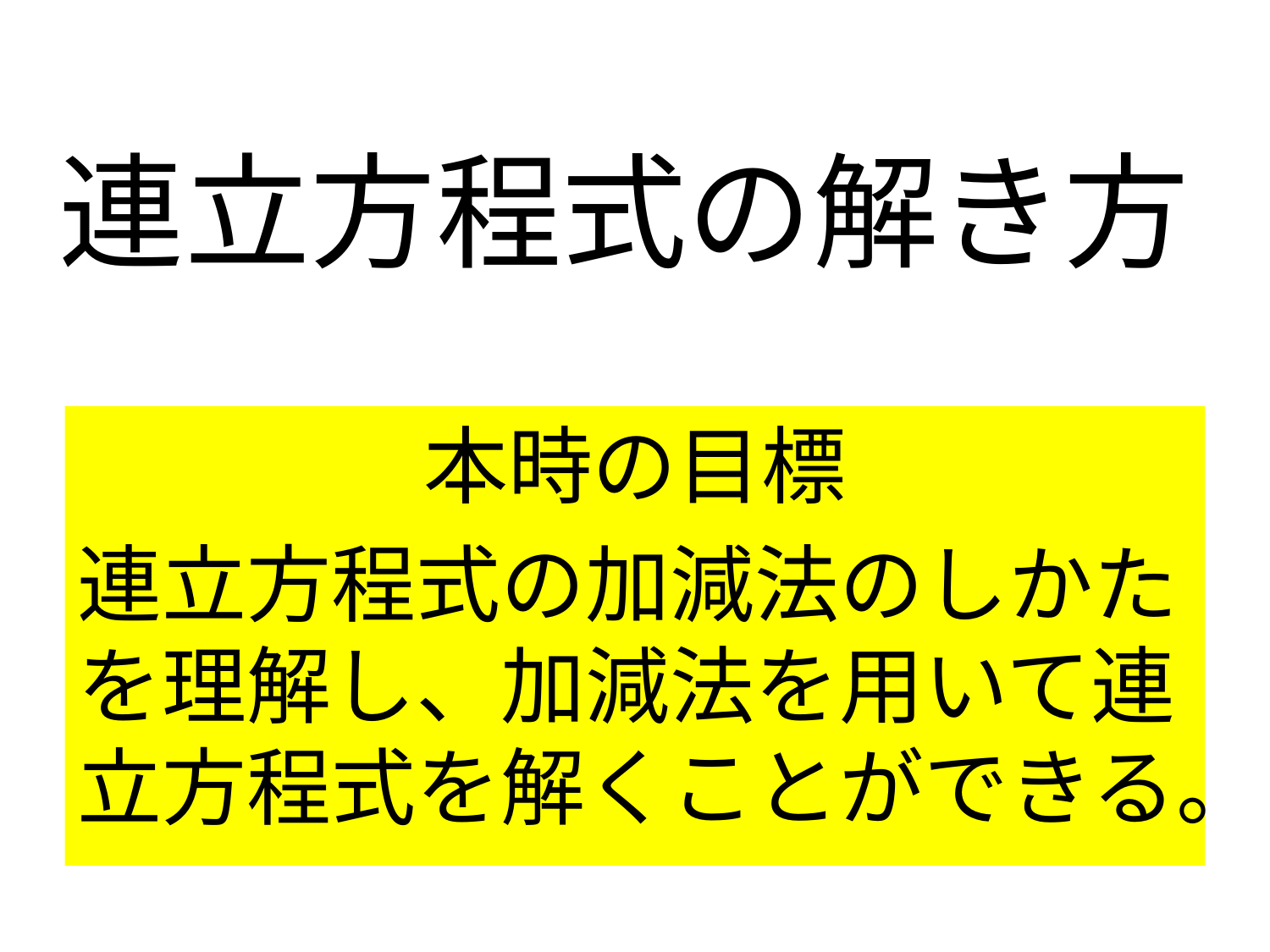

# 連立方程式の解き方
本時の目標
連立方程式の加減法のしかたを理解し、加減法を用いて連立方程式を解くことができる。